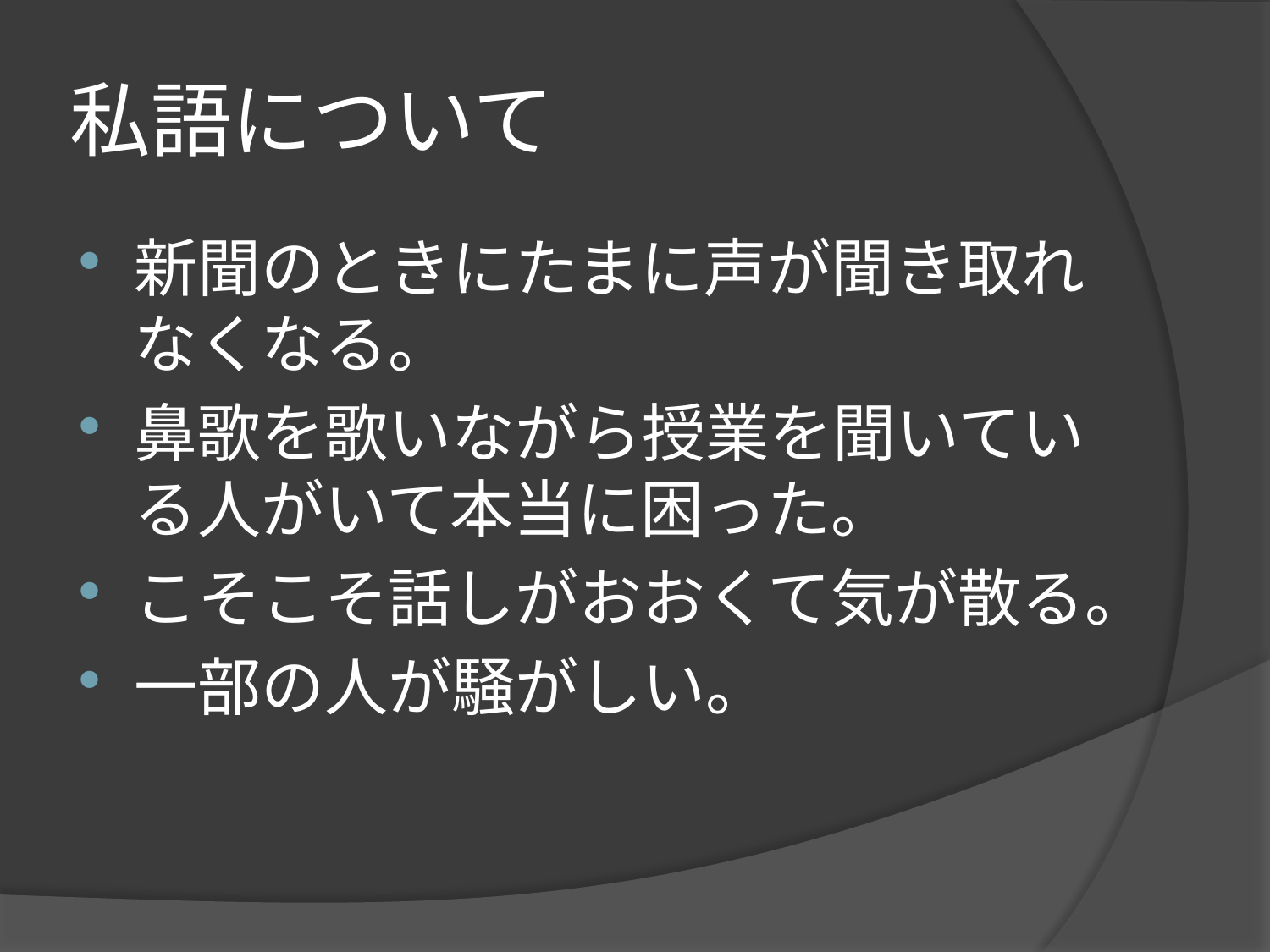

# 私語について
新聞のときにたまに声が聞き取れなくなる。
鼻歌を歌いながら授業を聞いている人がいて本当に困った。
こそこそ話しがおおくて気が散る。
一部の人が騒がしい。